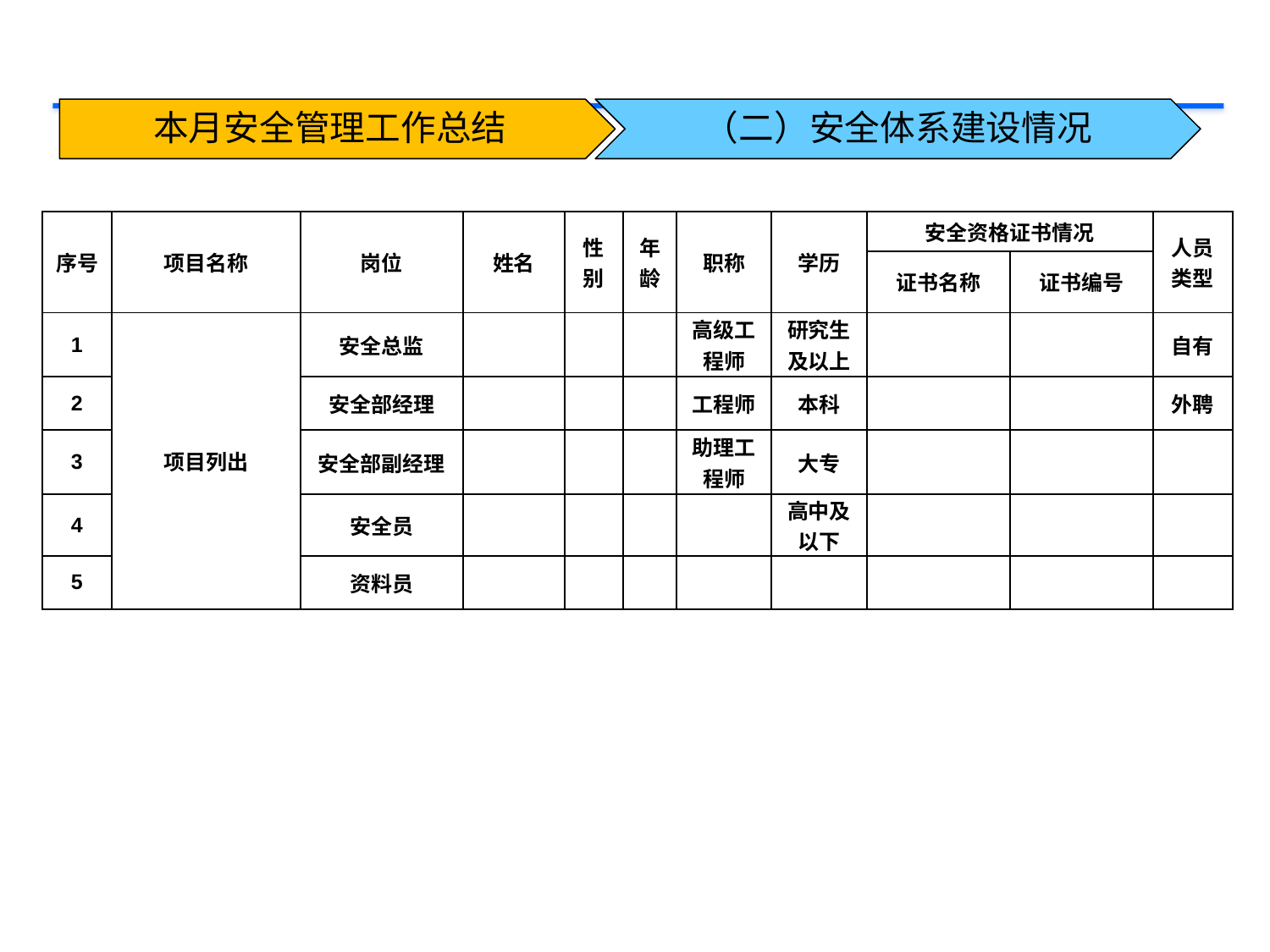

本月安全管理工作总结
（二）安全体系建设情况
| 序号 | 项目名称 | 岗位 | 姓名 | 性别 | 年 龄 | 职称 | 学历 | 安全资格证书情况 |  | 人员类型 |
| --- | --- | --- | --- | --- | --- | --- | --- | --- | --- | --- |
|  |  |  |  |  |  |  |  | 证书名称 | 证书编号 |  |
| 1 | 项目列出 | 安全总监 |  |  |  | 高级工程师 | 研究生及以上 |  |  | 自有 |
| 2 |  | 安全部经理 |  |  |  | 工程师 | 本科 |  |  | 外聘 |
| 3 |  | 安全部副经理 |  |  |  | 助理工程师 | 大专 |  |  |  |
| 4 |  | 安全员 |  |  |  |  | 高中及以下 |  |  |  |
| 5 |  | 资料员 |  |  |  |  |  |  |  |  |